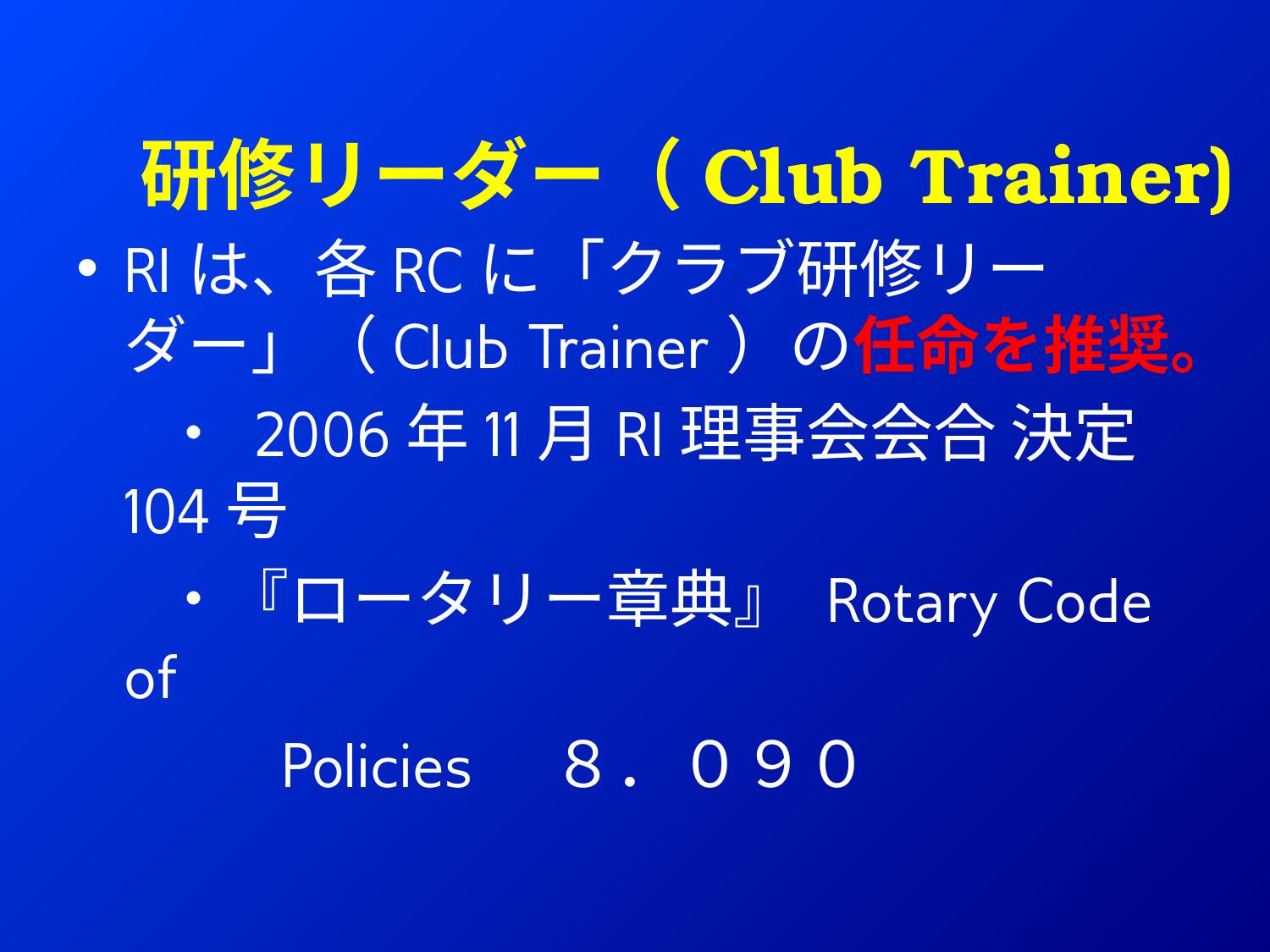

研修リーダー（Club Trainer)
RIは、各RCに「クラブ研修リーダー」（Club Trainer）の任命を推奨。
     ・ 2006年11月RI理事会会合 決定104号
     ・『ロータリー章典』 Rotary Code of
　　　Policies　８．０９０